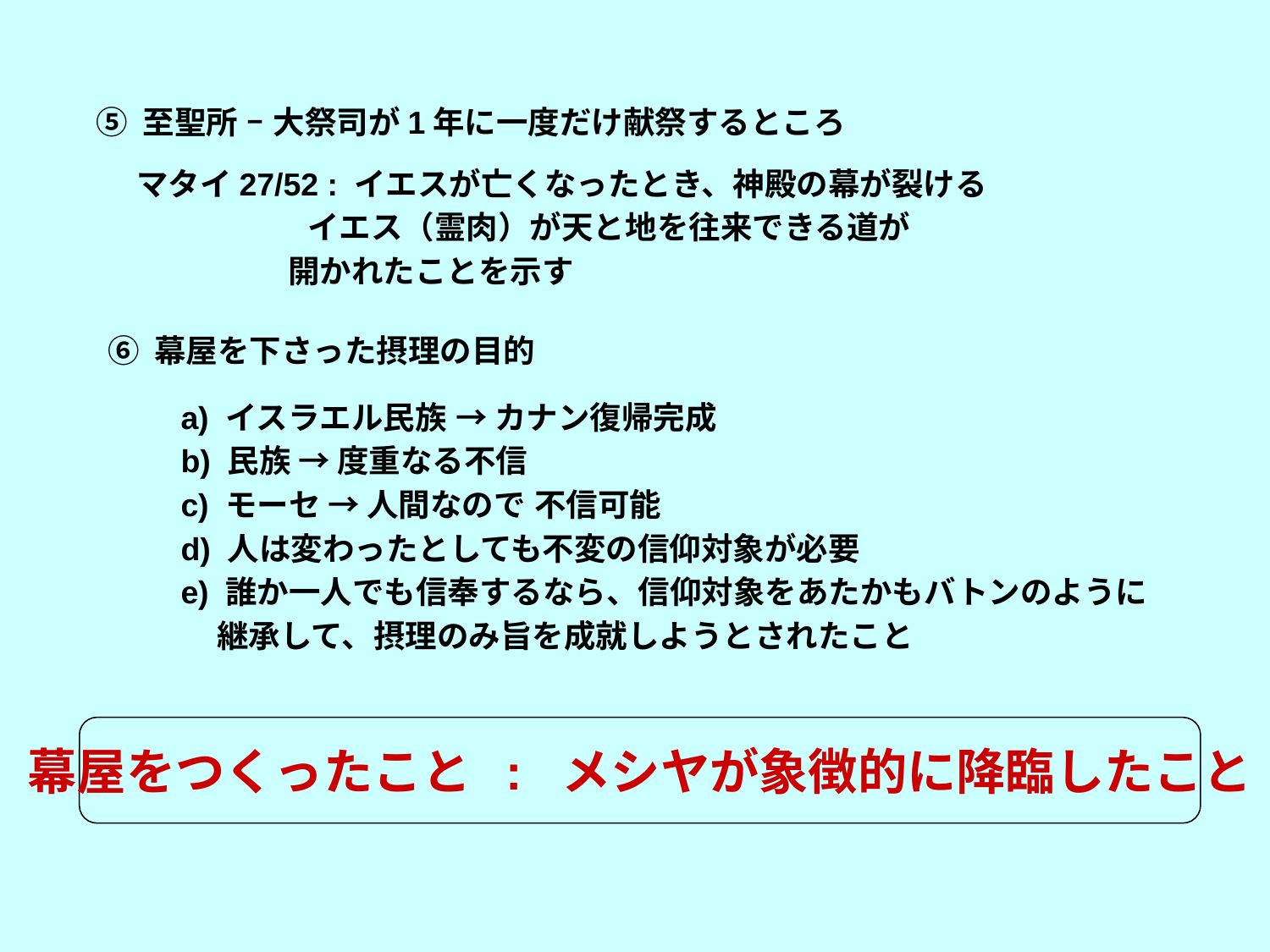

⑤ 至聖所 – 大祭司が1年に一度だけ献祭するところ
マタイ27/52 : イエスが亡くなったとき、神殿の幕が裂ける
　　               イエス（霊肉）が天と地を往来できる道が
                    開かれたことを示す
⑥ 幕屋を下さった摂理の目的
a) イスラエル民族 → カナン復帰完成
b) 民族 → 度重なる不信
c) モーセ → 人間なので 不信可能
d) 人は変わったとしても不変の信仰対象が必要
e) 誰か一人でも信奉するなら、信仰対象をあたかもバトンのように
    継承して、摂理のみ旨を成就しようとされたこと
幕屋をつくったこと  :  メシヤが象徴的に降臨したこと